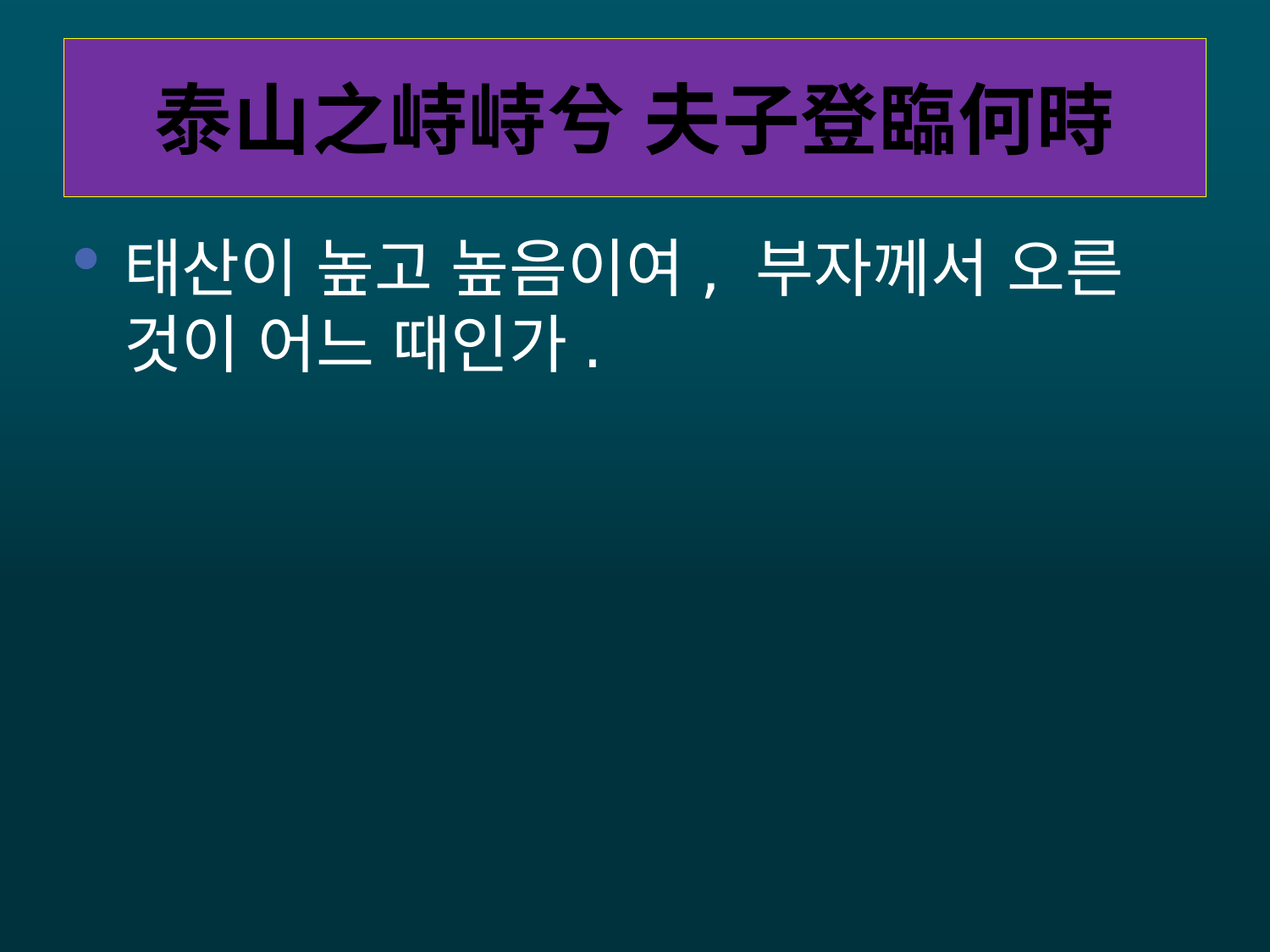

# 泰山之峙峙兮 夫子登臨何時
태산이 높고 높음이여, 부자께서 오른 것이 어느 때인가.